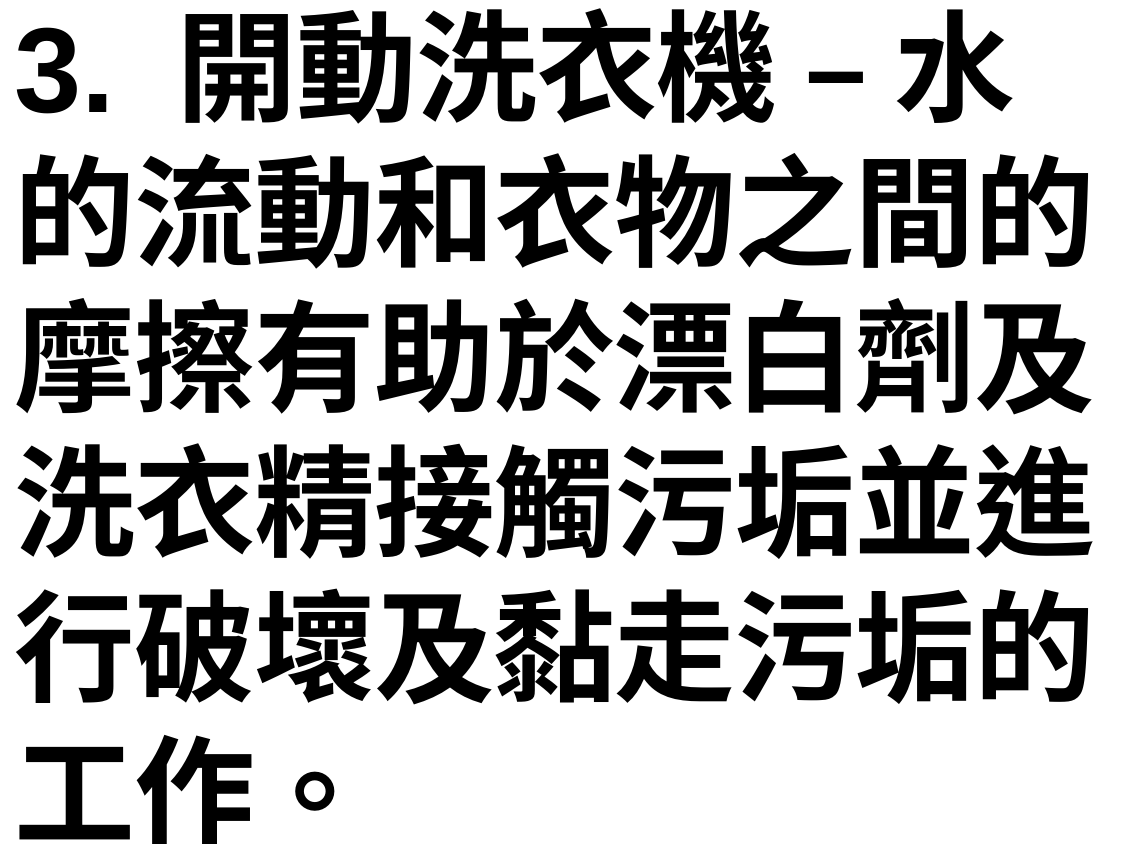

3. 開動洗衣機 – 水的流動和衣物之間的摩擦有助於漂白劑及洗衣精接觸污垢並進行破壞及黏走污垢的工作。